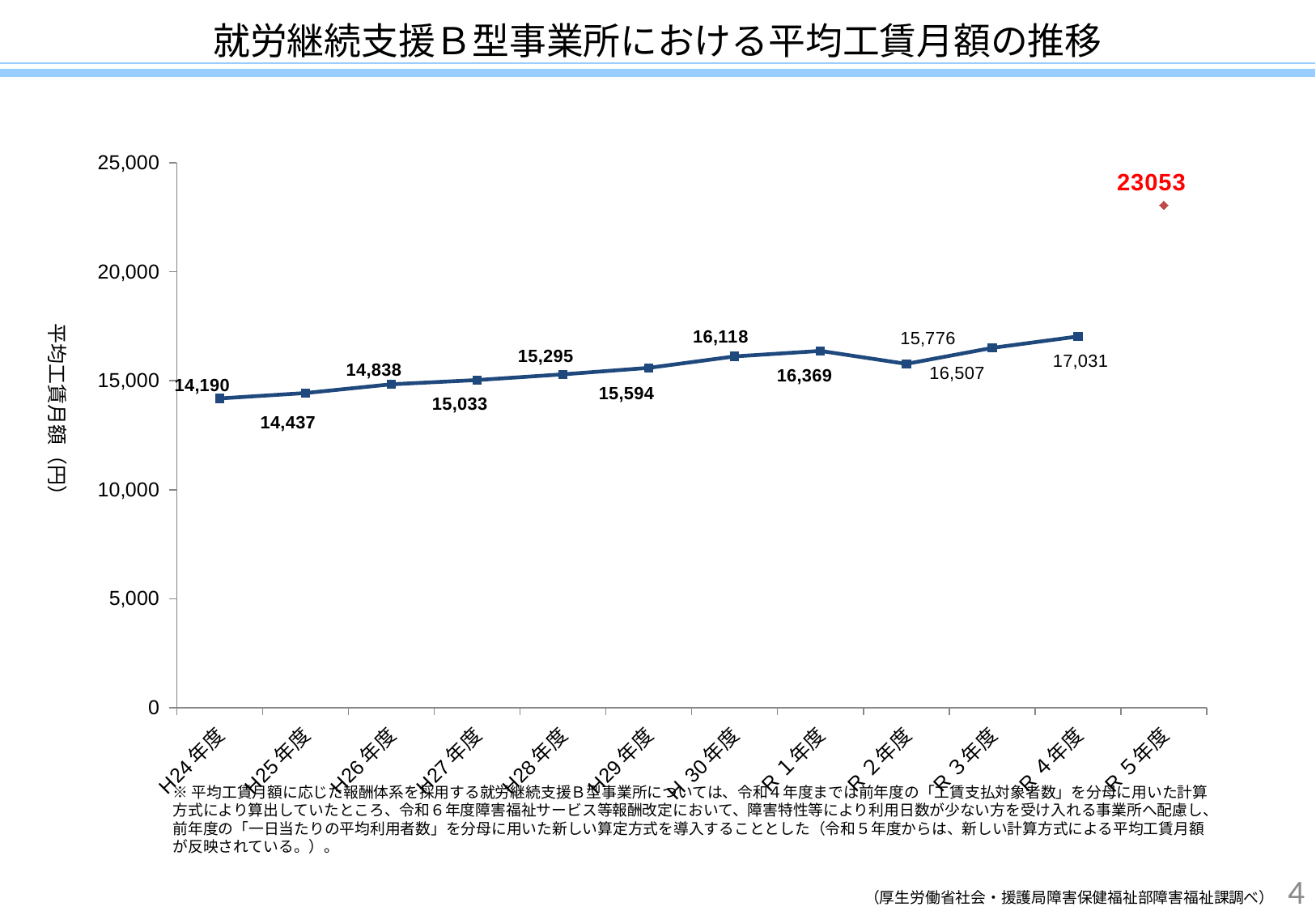

就労継続支援Ｂ型事業所における平均工賃月額の推移

### Chart

| Category | 系列 1 | 系列 2 |
|---|---|---|
| H24年度 | 14190.0 | None |
| H25年度 | 14437.0 | None |
| H26年度 | 14838.0 | None |
| H27年度 | 15033.0 | None |
| H28年度 | 15295.0 | None |
| H29年度 | 15594.0 | None |
| Ｈ30年度 | 16118.0 | None |
| R１年度 | 16369.0 | None |
| R２年度 | 15776.0 | None |
| R３年度 | 16507.0 | None |
| R４年度 | 17031.0 | None |
| R５年度 | None | 23053.0 |
R6.1.30
更新
平均工賃月額（円）
※平均工賃月額に応じた報酬体系を採用する就労継続支援Ｂ型事業所については、令和４年度までは前年度の「工賃支払対象者数」を分母に用いた計算方式により算出していたところ、令和６年度障害福祉サービス等報酬改定において、障害特性等により利用日数が少ない方を受け入れる事業所へ配慮し、前年度の「一日当たりの平均利用者数」を分母に用いた新しい算定方式を導入することとした（令和５年度からは、新しい計算方式による平均工賃月額が反映されている。）。
4
（厚生労働省社会・援護局障害保健福祉部障害福祉課調べ）